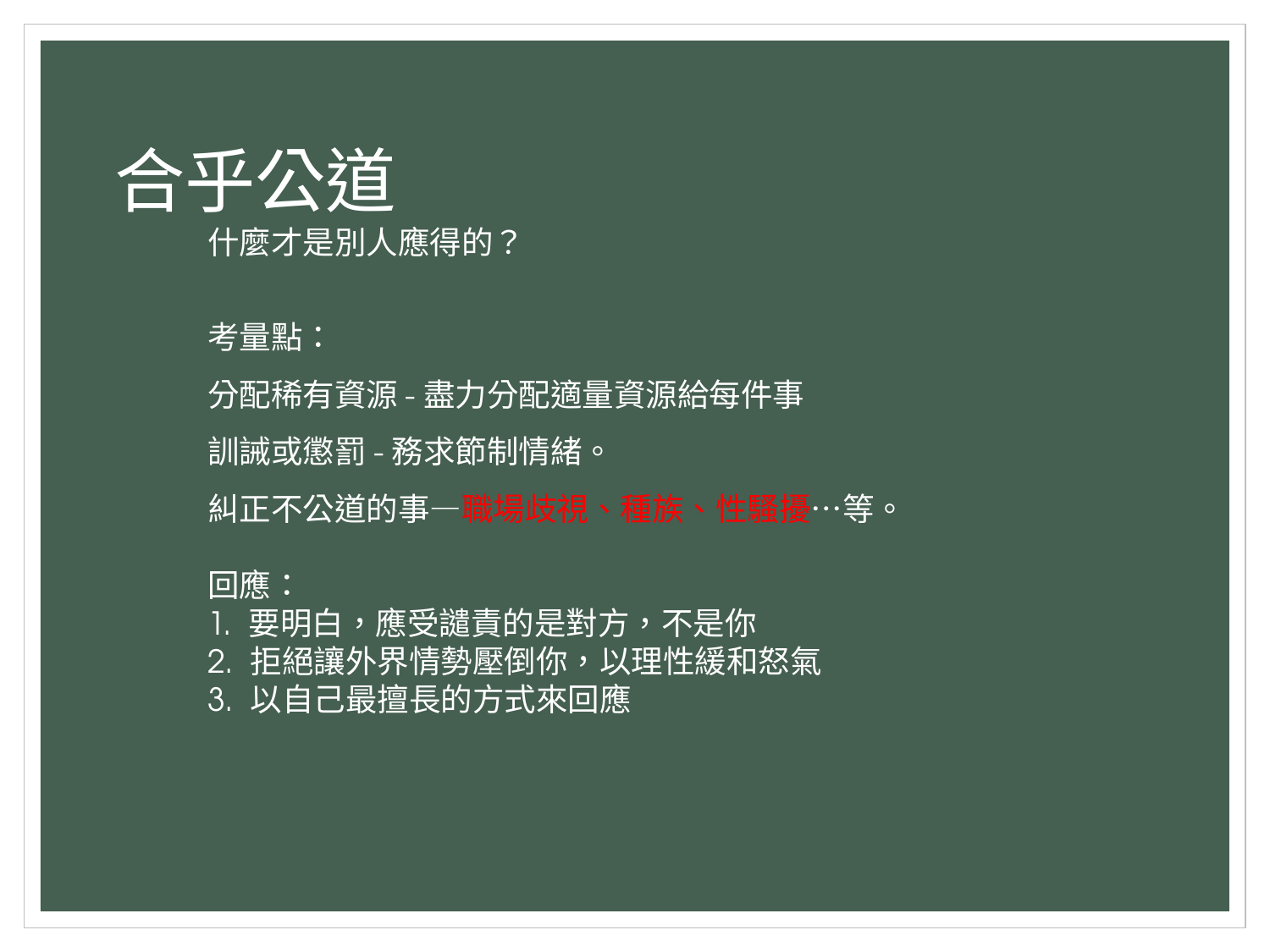

# 合乎公道
什麼才是別人應得的？

考量點：
分配稀有資源-盡力分配適量資源給每件事
訓誡或懲罰-務求節制情緒。
糾正不公道的事—職場歧視、種族、性騷擾…等。

回應：
1. 要明白，應受譴責的是對方，不是你
2. 拒絕讓外界情勢壓倒你，以理性緩和怒氣
3. 以自己最擅長的方式來回應